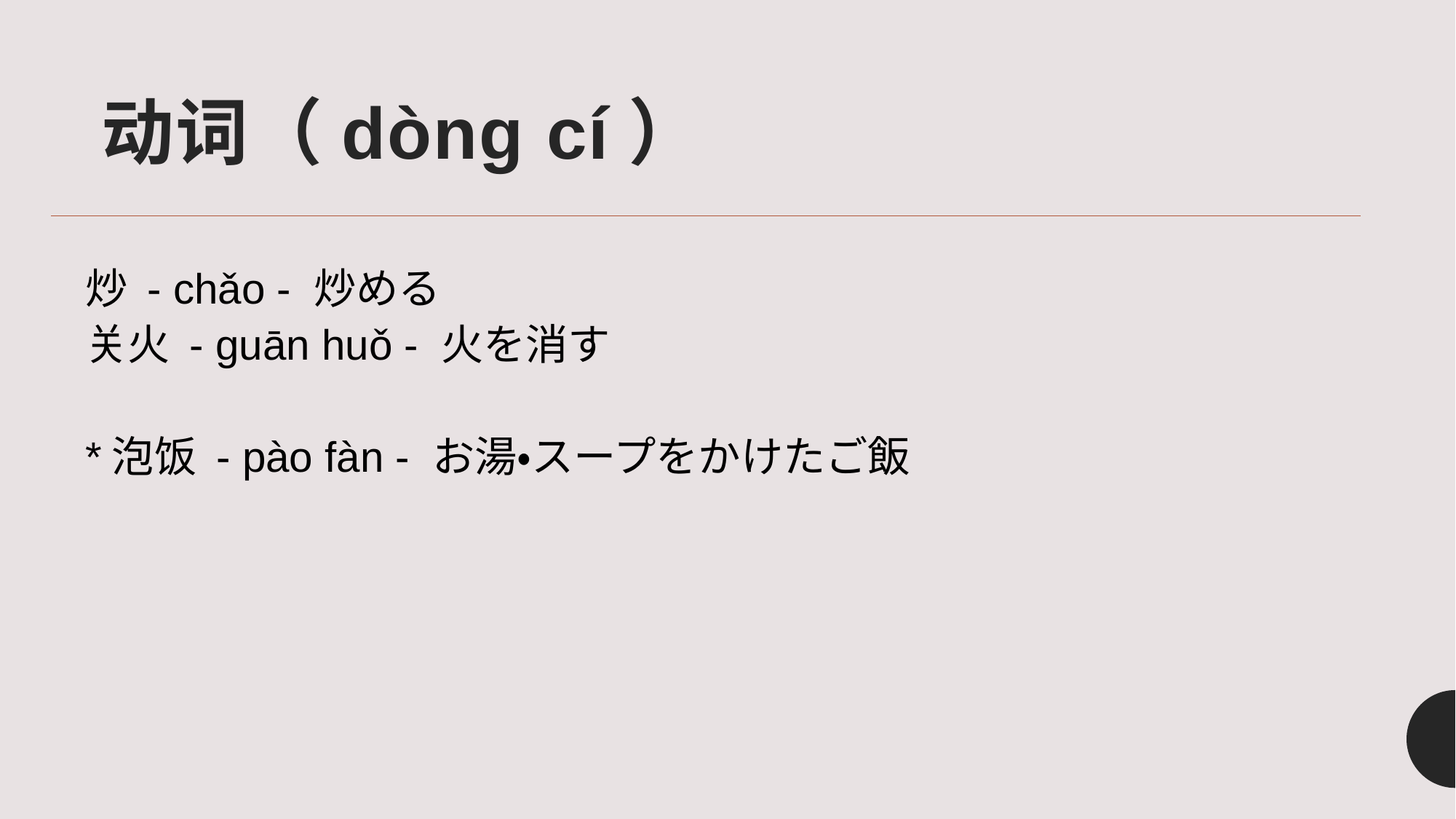

# 动词（dòng cí）
炒 - chǎo - 炒める
关火 - guān huǒ - 火を消す

*泡饭 - pào fàn - お湯・スープをかけたご飯